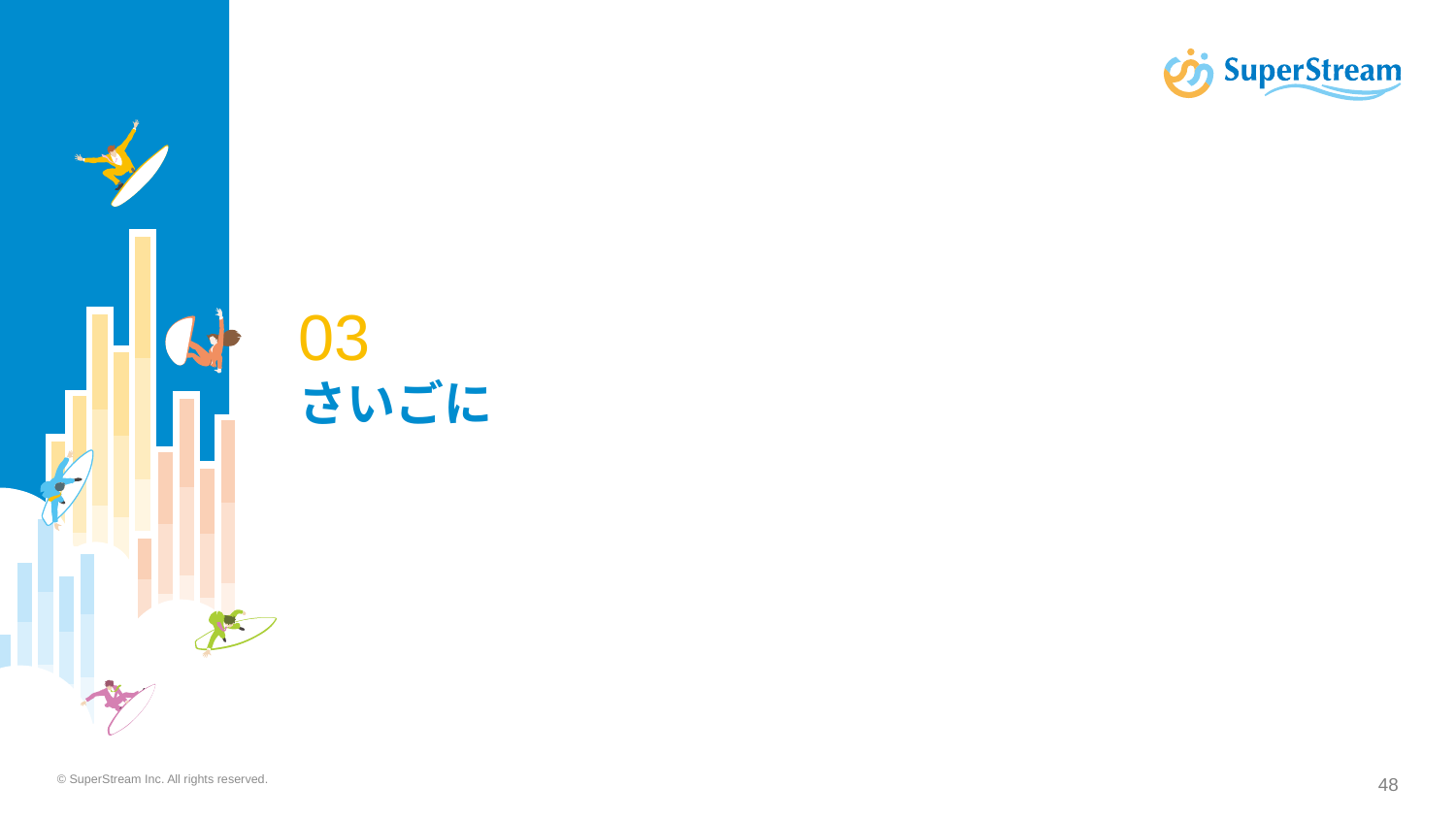

# 03 さいごに
© SuperStream Inc. All rights reserved.
48